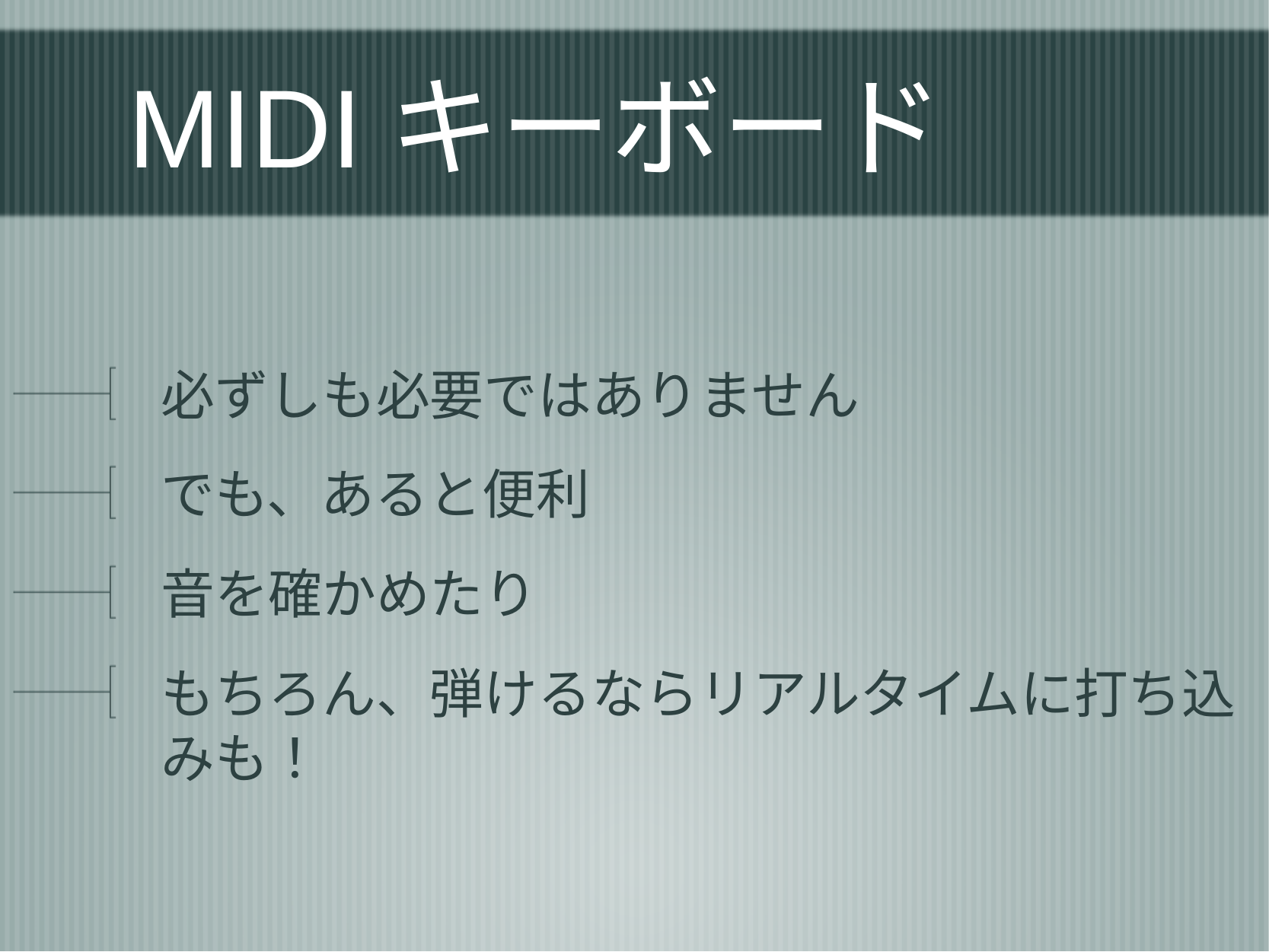

# MIDIキーボード
必ずしも必要ではありません
でも、あると便利
音を確かめたり
もちろん、弾けるならリアルタイムに打ち込みも！